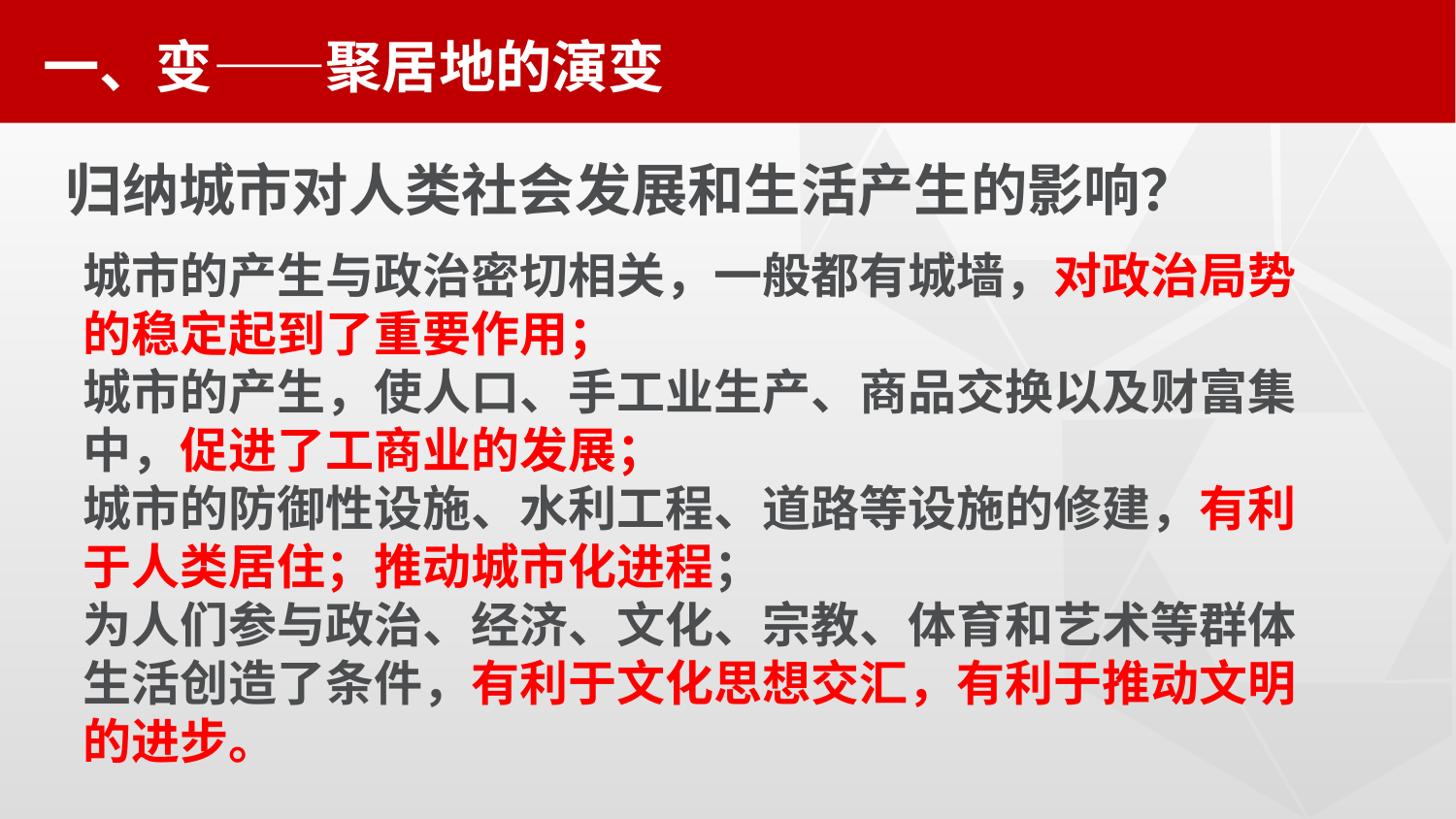

一、变——聚居地的演变

归纳城市对人类社会发展和生活产生的影响？
城市的产生与政治密切相关，一般都有城墙，对政治局势的稳定起到了重要作用；
城市的产生，使人口、手工业生产、商品交换以及财富集中，促进了工商业的发展；
城市的防御性设施、水利工程、道路等设施的修建，有利于人类居住；推动城市化进程；
为人们参与政治、经济、文化、宗教、体育和艺术等群体生活创造了条件，有利于文化思想交汇，有利于推动文明的进步。